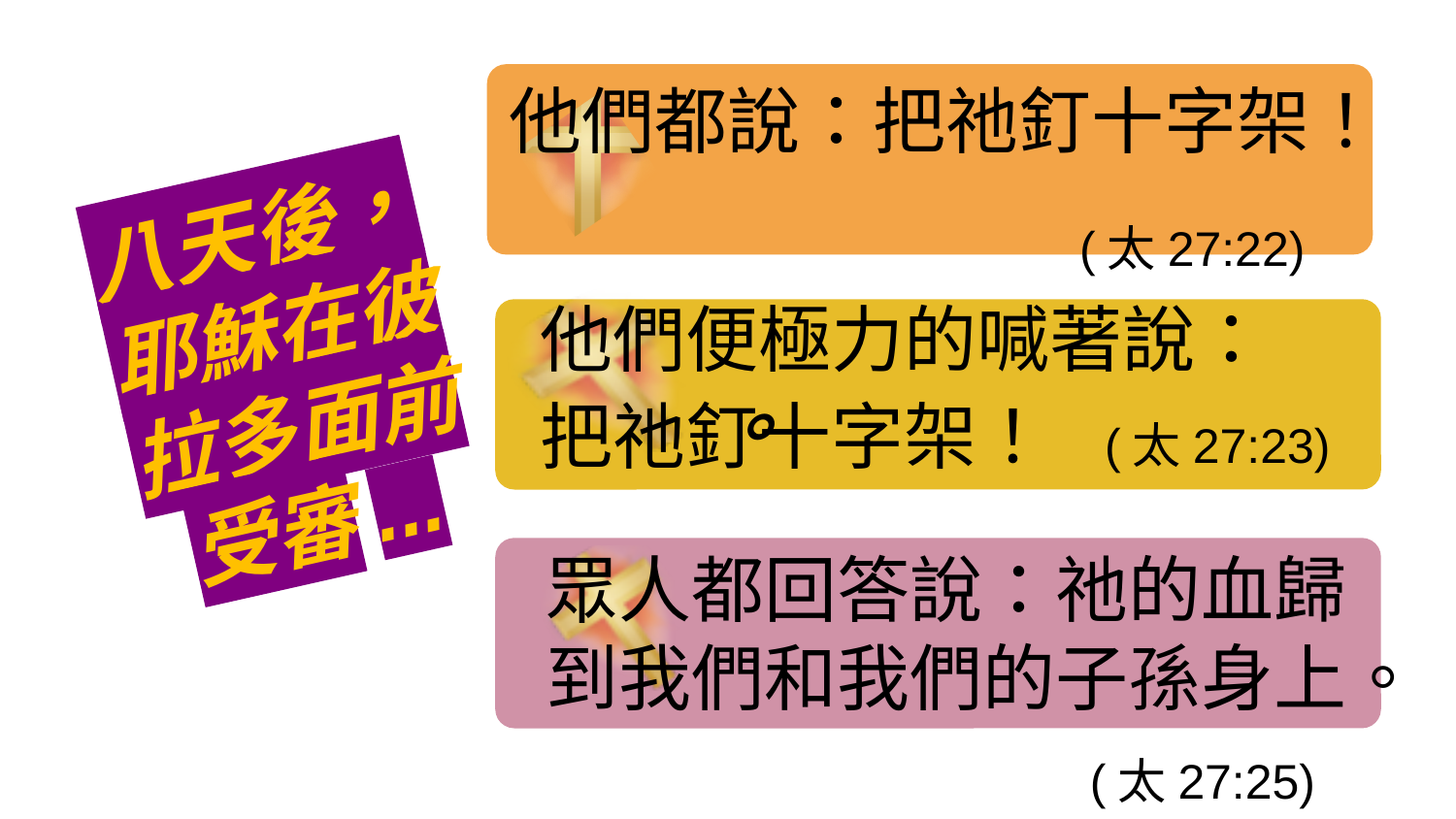

。

# 八天後，耶穌在彼拉多面前受審...
他們都說：把祂釘十字架！
                                          (太27:22)
他們便極力的喊著說：

把祂釘十字架！    (太27:23)
眾人都回答說：祂的血歸

到我們和我們的子孫身上。

                                        (太27:25)